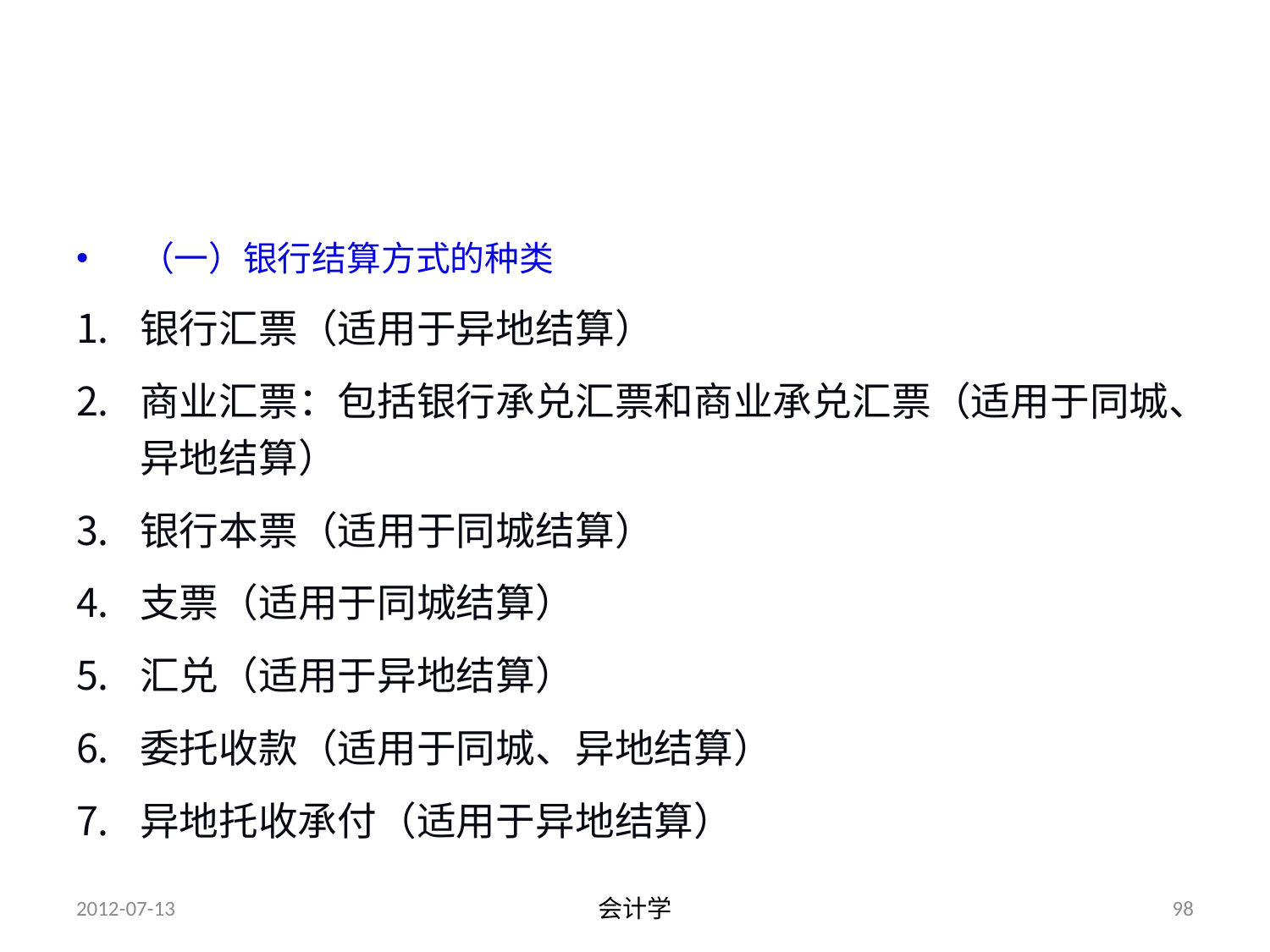

# 二、银行存款（P.83）
（一）银行结算方式的种类
银行汇票（适用于异地结算）
商业汇票：包括银行承兑汇票和商业承兑汇票（适用于同城、异地结算）
银行本票（适用于同城结算）
支票（适用于同城结算）
汇兑（适用于异地结算）
委托收款（适用于同城、异地结算）
异地托收承付（适用于异地结算）
2012-07-13
会计学
98